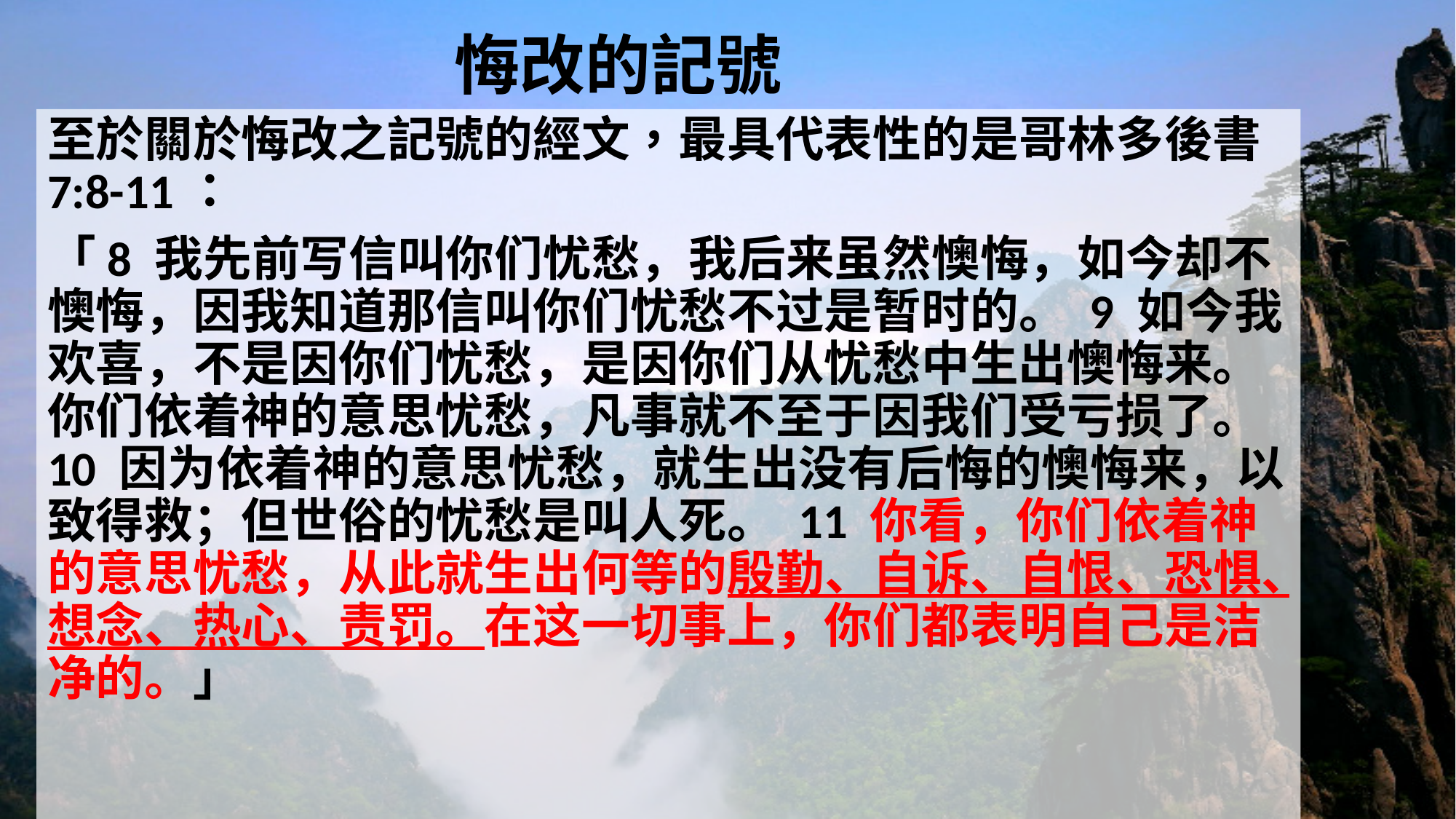

# 悔改的記號
至於關於悔改之記號的經文，最具代表性的是哥林多後書 7:8-11：
「8 我先前写信叫你们忧愁，我后来虽然懊悔，如今却不懊悔，因我知道那信叫你们忧愁不过是暂时的。 9 如今我欢喜，不是因你们忧愁，是因你们从忧愁中生出懊悔来。你们依着神的意思忧愁，凡事就不至于因我们受亏损了。 10 因为依着神的意思忧愁，就生出没有后悔的懊悔来，以致得救；但世俗的忧愁是叫人死。 11 你看，你们依着神的意思忧愁，从此就生出何等的殷勤、自诉、自恨、恐惧、想念、热心、责罚。在这一切事上，你们都表明自己是洁净的。」